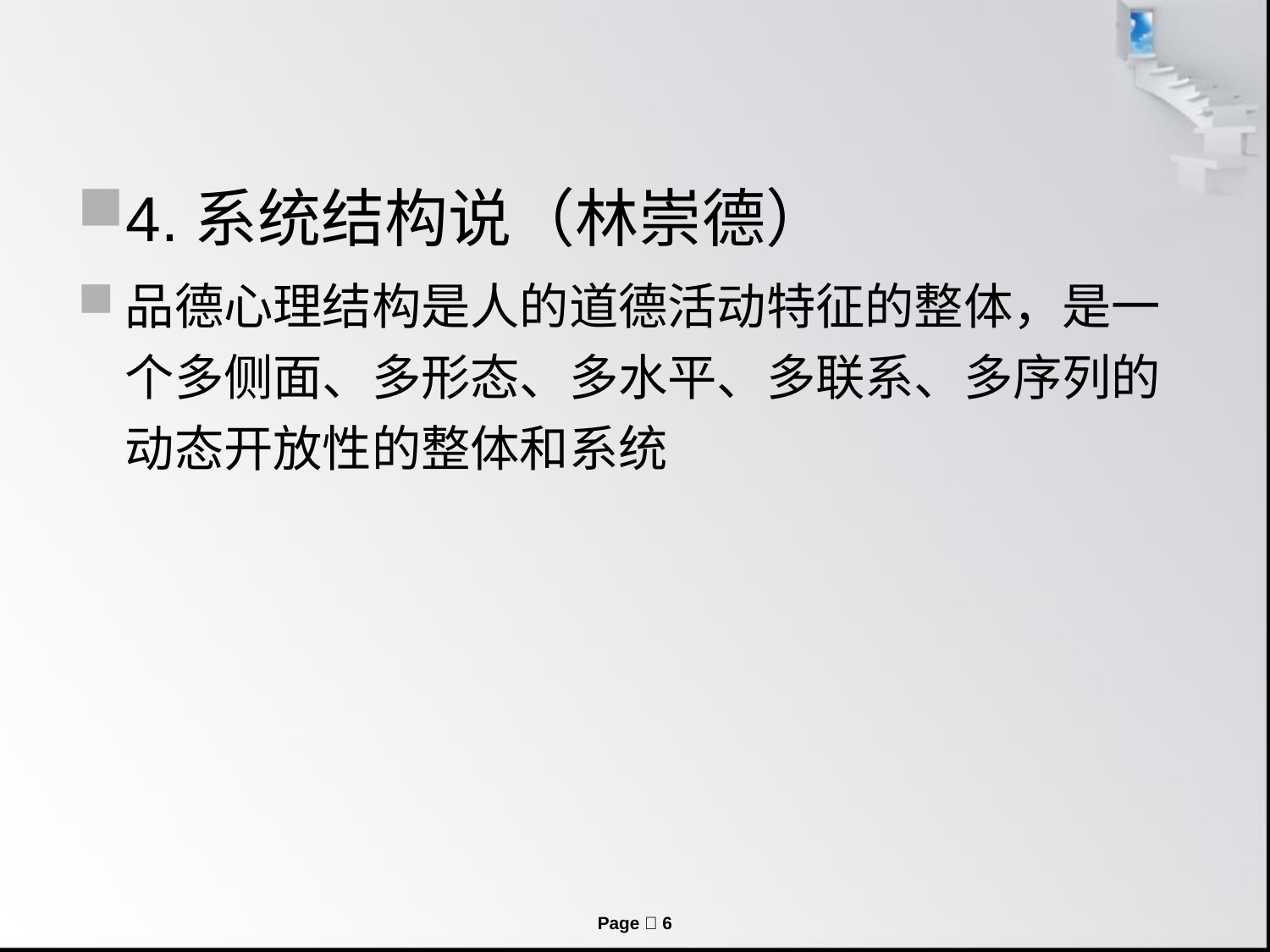

#
4.系统结构说（林崇德）
品德心理结构是人的道德活动特征的整体，是一个多侧面、多形态、多水平、多联系、多序列的动态开放性的整体和系统